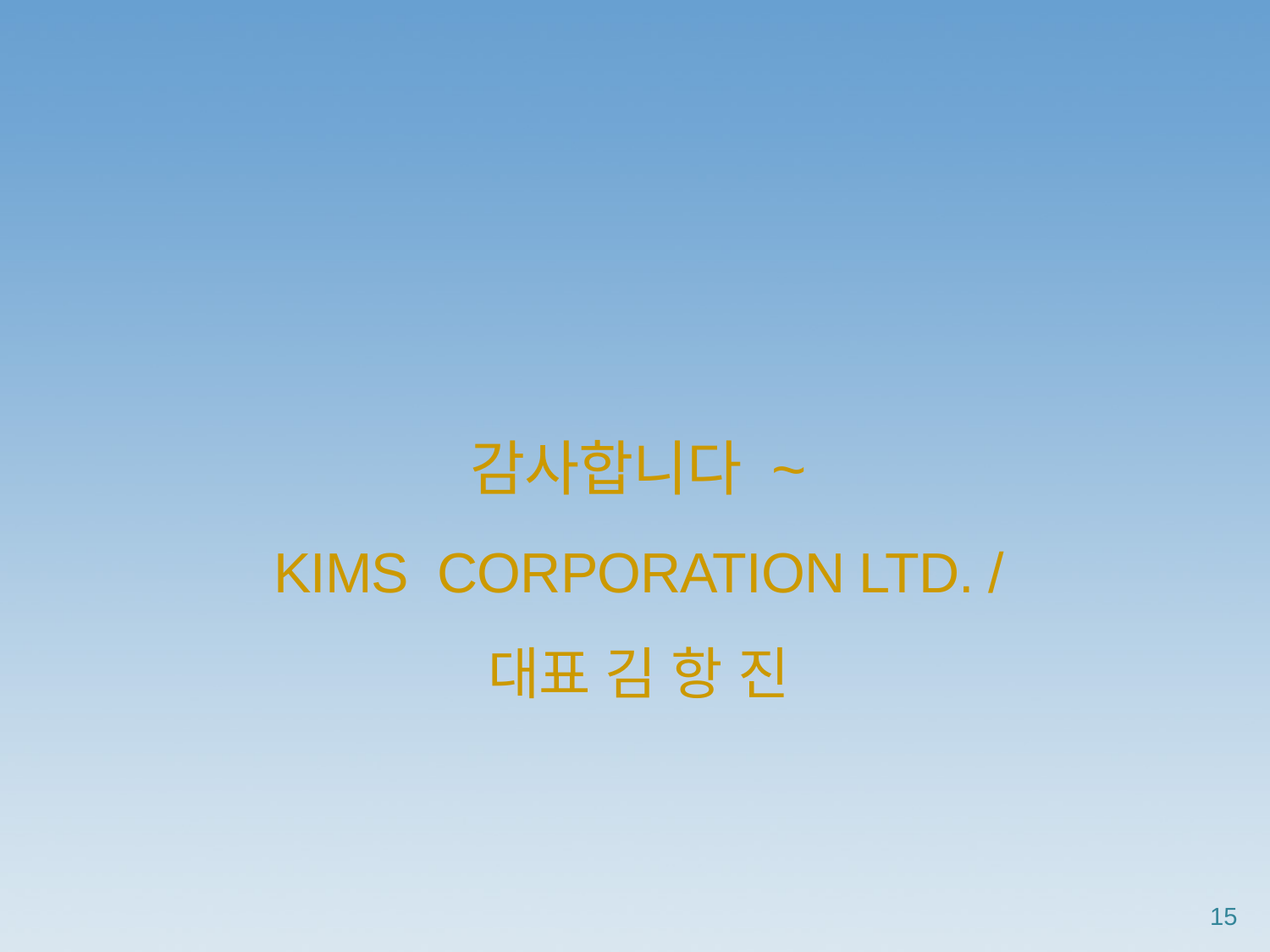

감사합니다 ~
KIMS  CORPORATION LTD. / 대표 김 항 진
15